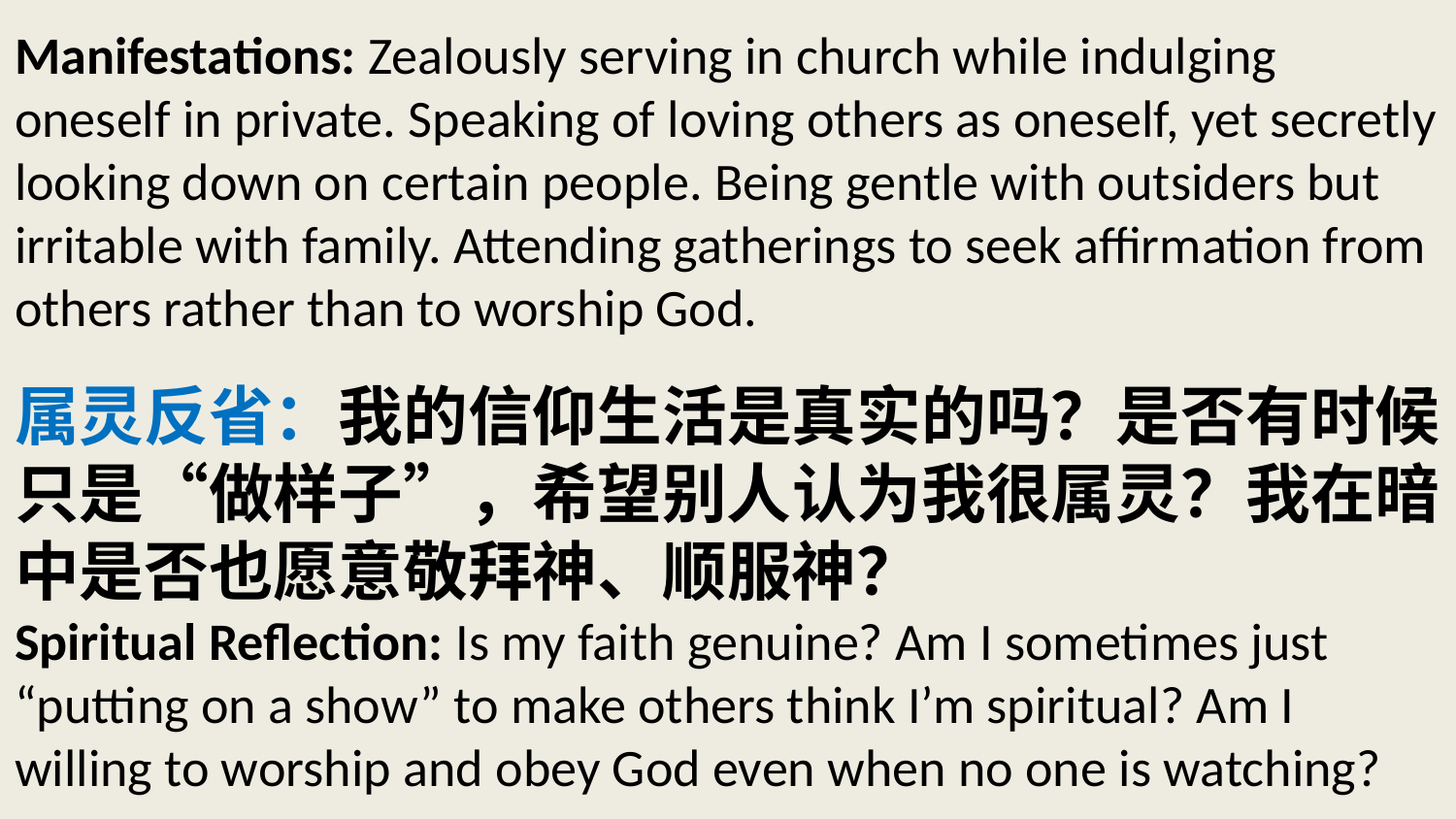

# Manifestations: Zealously serving in church while indulging oneself in private. Speaking of loving others as oneself, yet secretly looking down on certain people. Being gentle with outsiders but irritable with family. Attending gatherings to seek affirmation from others rather than to worship God. 属灵反省：我的信仰生活是真实的吗？是否有时候只是“做样子”，希望别人认为我很属灵？我在暗中是否也愿意敬拜神、顺服神？ Spiritual Reflection: Is my faith genuine? Am I sometimes just “putting on a show” to make others think I’m spiritual? Am I willing to worship and obey God even when no one is watching?